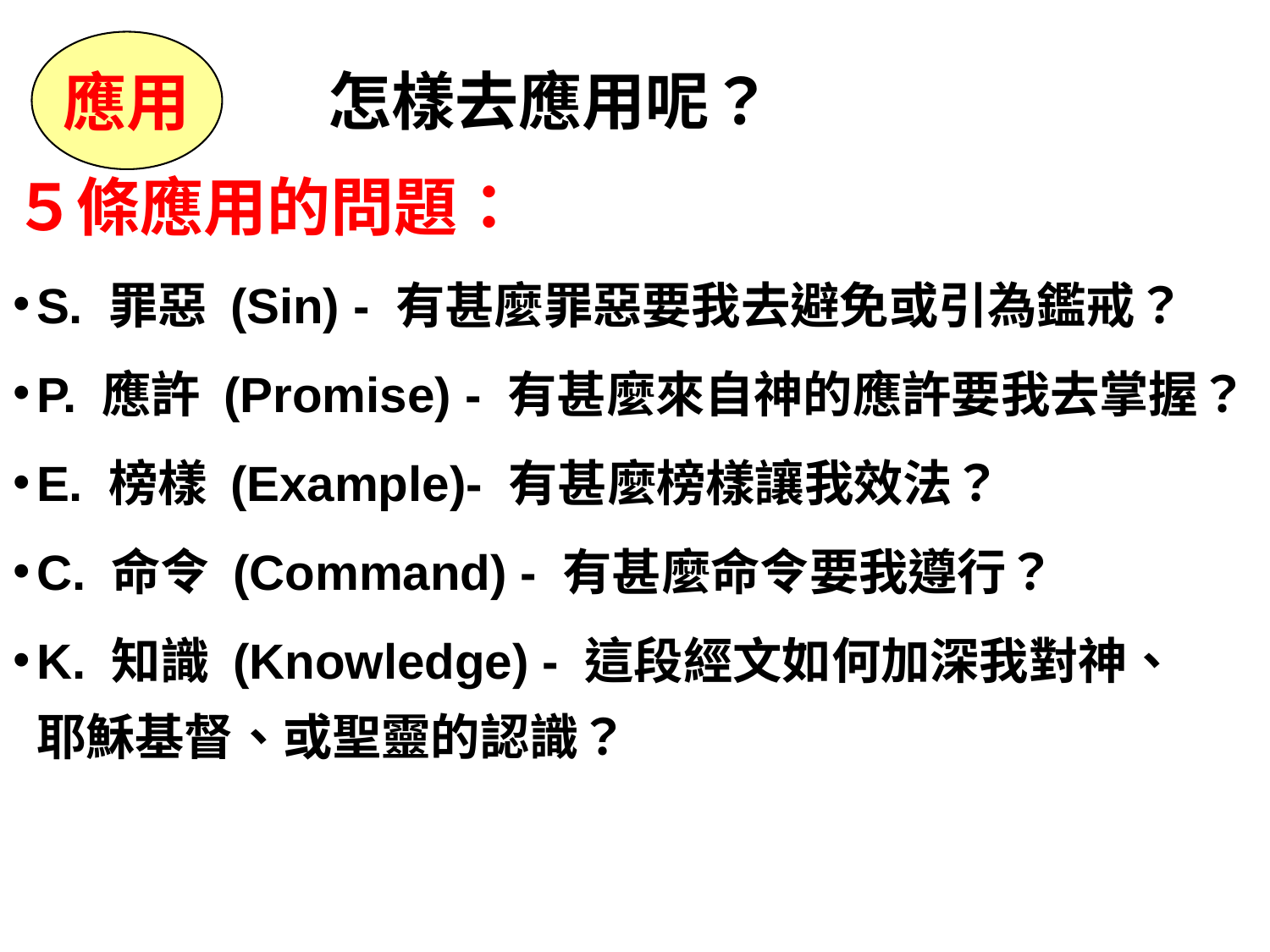

# 怎樣去應用呢？
應用
５條應用的問題：
S. 罪惡 (Sin) - 有甚麼罪惡要我去避免或引為鑑戒？
P. 應許 (Promise) - 有甚麼來自神的應許要我去掌握？
E. 榜樣 (Example)- 有甚麼榜樣讓我效法？
C. 命令 (Command) - 有甚麼命令要我遵行？
K. 知識 (Knowledge) - 這段經文如何加深我對神、耶穌基督、或聖靈的認識？